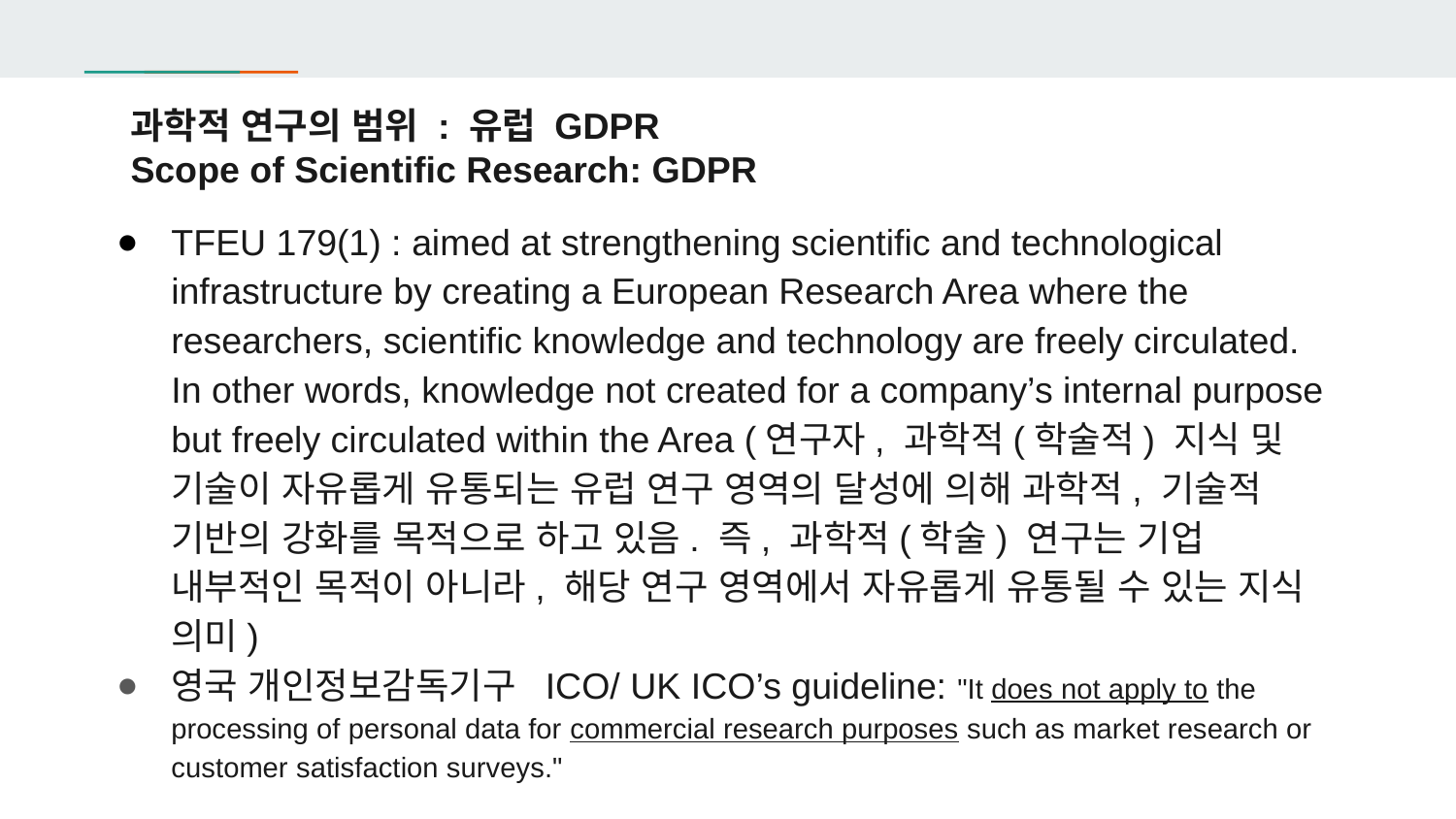

# 과학적 연구의 범위 : 유럽 GDPR Scope of Scientific Research: GDPR
TFEU 179(1) : aimed at strengthening scientific and technological infrastructure by creating a European Research Area where the researchers, scientific knowledge and technology are freely circulated. In other words, knowledge not created for a company’s internal purpose but freely circulated within the Area (연구자, 과학적(학술적) 지식 및 기술이 자유롭게 유통되는 유럽 연구 영역의 달성에 의해 과학적, 기술적 기반의 강화를 목적으로 하고 있음. 즉, 과학적(학술) 연구는 기업 내부적인 목적이 아니라, 해당 연구 영역에서 자유롭게 유통될 수 있는 지식  의미)
영국 개인정보감독기구  ICO/ UK ICO’s guideline: "It does not apply to the processing of personal data for commercial research purposes such as market research or customer satisfaction surveys."